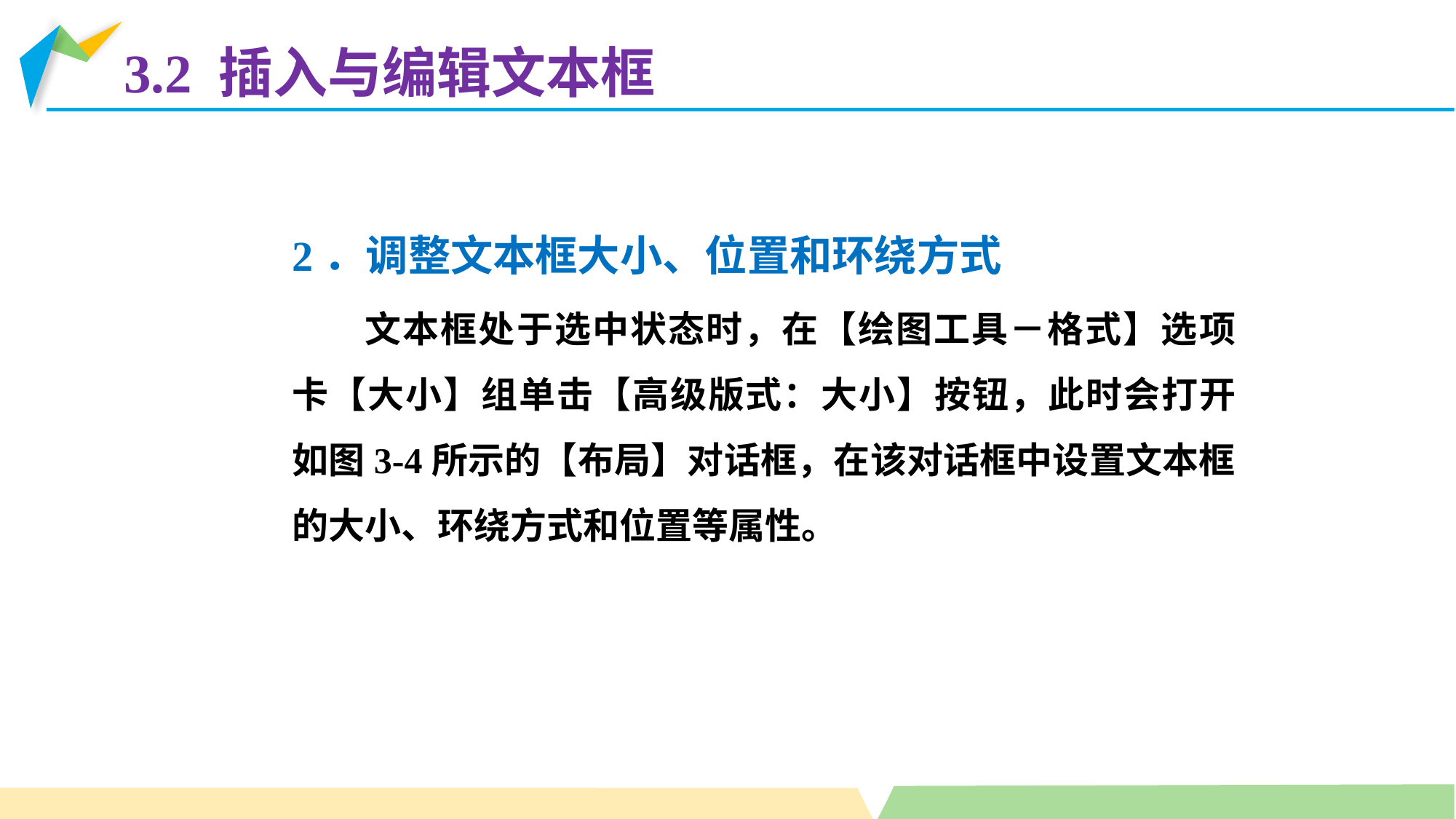

3.2 插入与编辑文本框
2．调整文本框大小、位置和环绕方式
文本框处于选中状态时，在【绘图工具－格式】选项卡【大小】组单击【高级版式：大小】按钮，此时会打开如图3-4所示的【布局】对话框，在该对话框中设置文本框的大小、环绕方式和位置等属性。